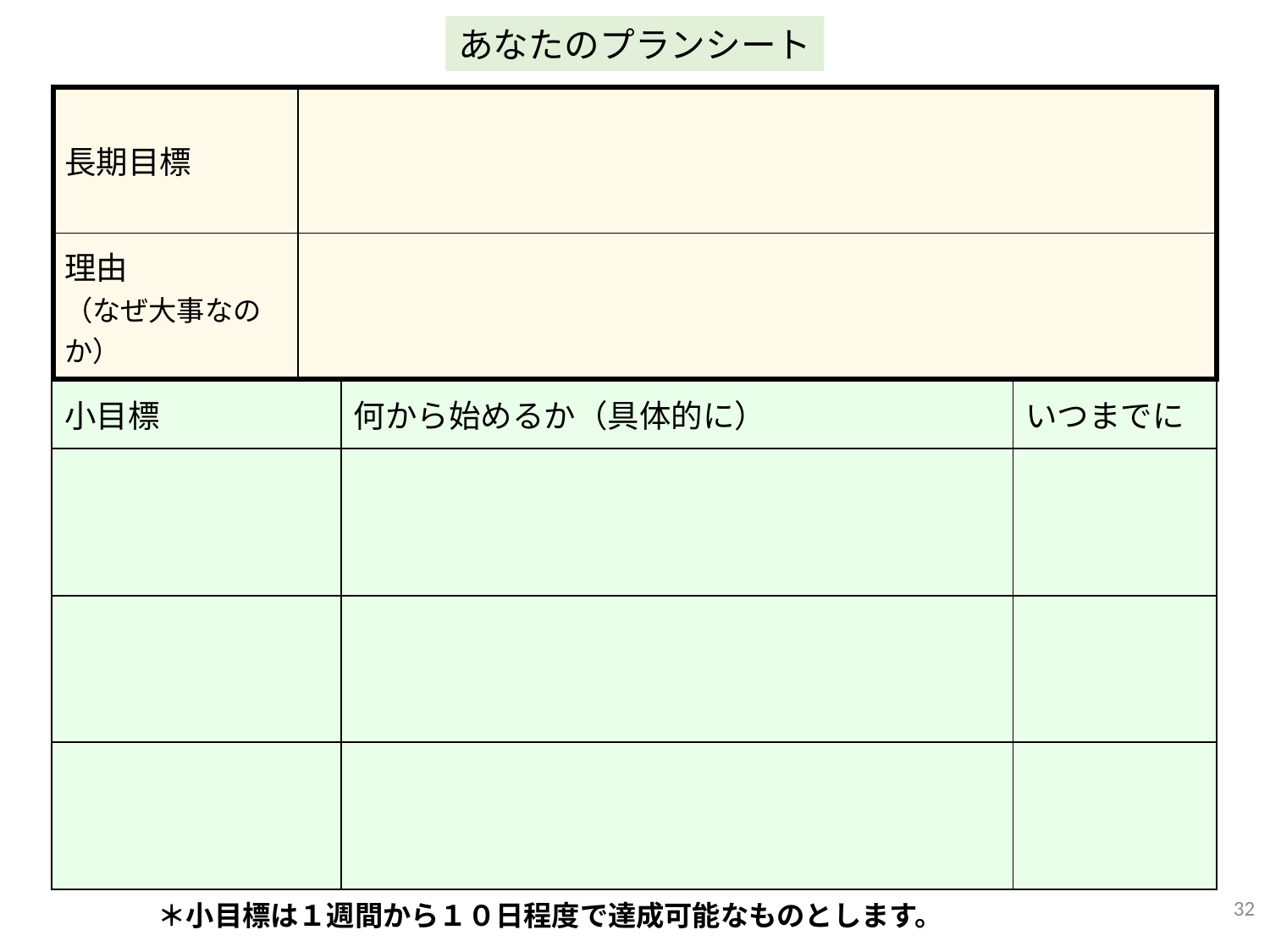

あなたのプランシート
| 長期目標 |  |
| --- | --- |
| 理由 （なぜ大事なのか） |  |
|  |
| --- |
| 小目標 | 何から始めるか（具体的に） | いつまでに |
| --- | --- | --- |
|  |  |  |
|  |  |  |
|  |  |  |
32
＊小目標は１週間から１０日程度で達成可能なものとします。